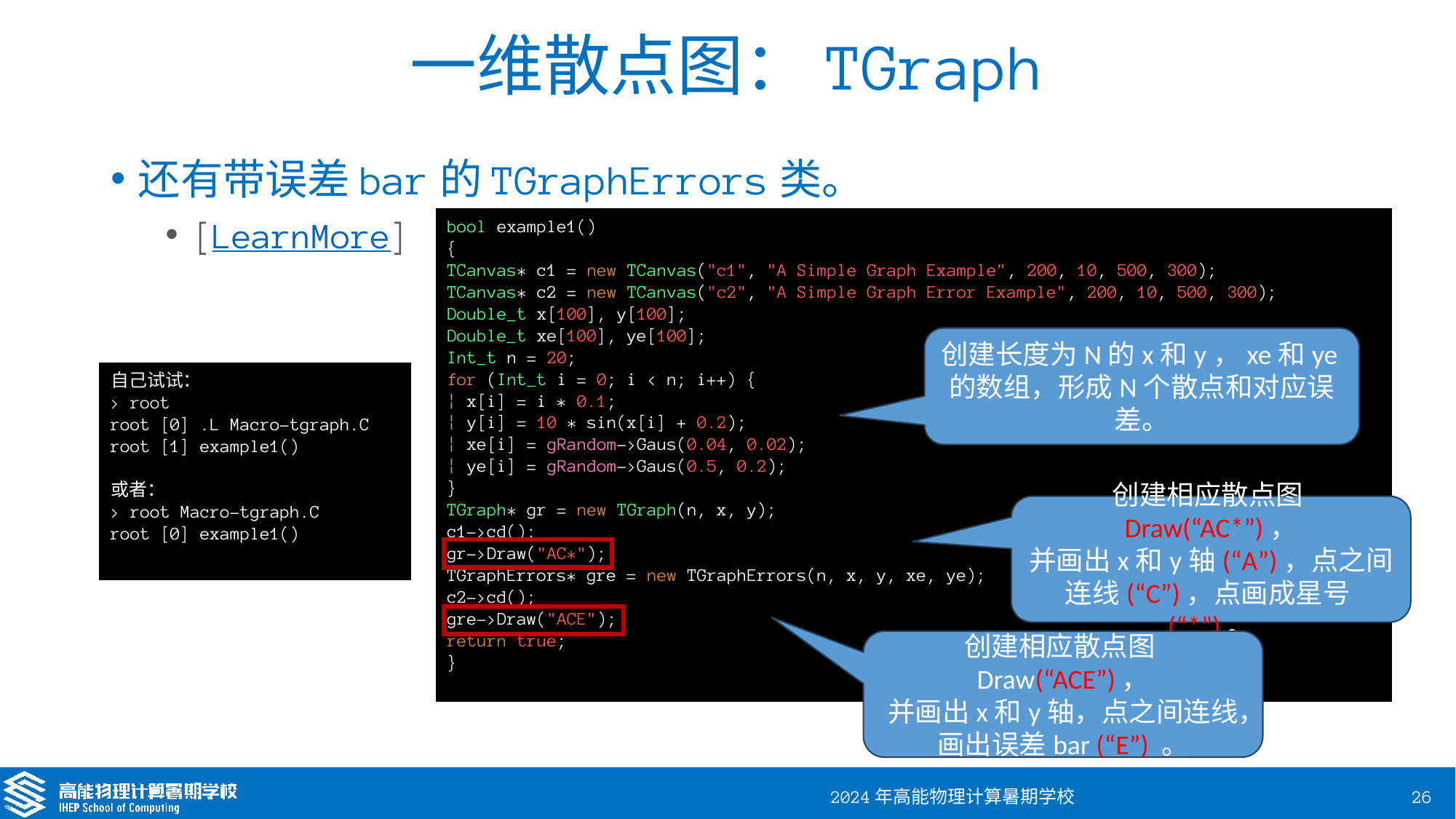

# 一维散点图：TGraph
还有带误差bar的TGraphErrors类。
[LearnMore]

bool example1()
{
TCanvas* c1 = new TCanvas("c1", "A Simple Graph Example", 200, 10, 500, 300);
TCanvas* c2 = new TCanvas("c2", "A Simple Graph Error Example", 200, 10, 500, 300);
Double_t x[100], y[100];
Double_t xe[100], ye[100];
Int_t n = 20;
for (Int_t i = 0; i < n; i++) {
¦ x[i] = i * 0.1;
¦ y[i] = 10 * sin(x[i] + 0.2);
¦ xe[i] = gRandom->Gaus(0.04, 0.02);
¦ ye[i] = gRandom->Gaus(0.5, 0.2);
}
TGraph* gr = new TGraph(n, x, y);
c1->cd();
gr->Draw("AC*");
TGraphErrors* gre = new TGraphErrors(n, x, y, xe, ye);
c2->cd();
gre->Draw("ACE");
return true;
}
创建长度为N的x和y，xe和ye的数组，形成N个散点和对应误差。
自己试试：
> root
root [0] .L Macro-tgraph.C
root [1] example1()

或者：
> root Macro-tgraph.C
root [0] example1()

创建相应散点图Draw(“AC*”)，
并画出x和y轴(“A”)，点之间连线(“C”)，点画成星号(“*”)。

创建相应散点图Draw(“ACE”)，
并画出x和y轴，点之间连线，画出误差bar (“E”) 。
2024年高能物理计算暑期学校
26